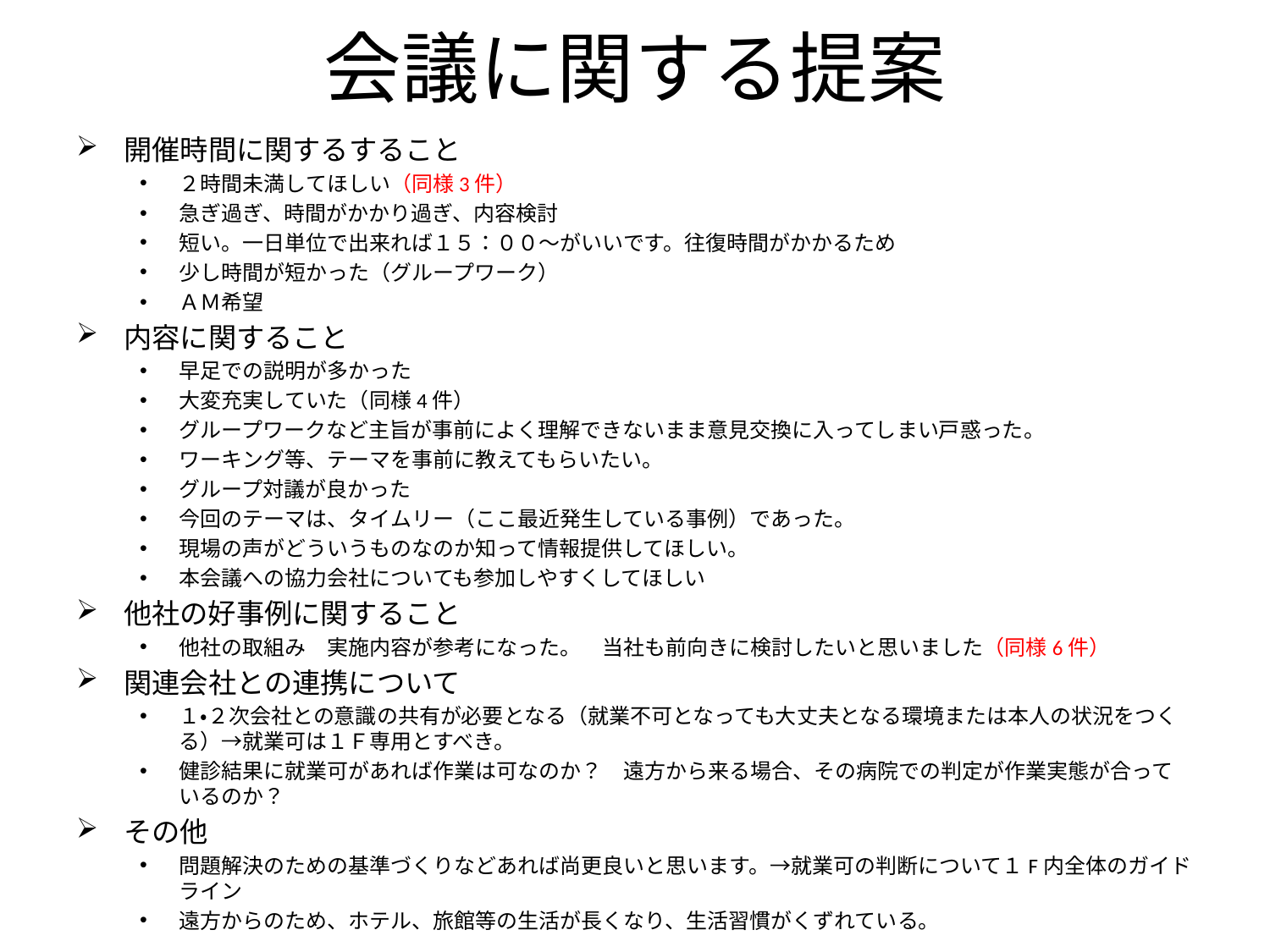

# 会議に関する提案
開催時間に関するすること
２時間未満してほしい（同様3件）
急ぎ過ぎ、時間がかかり過ぎ、内容検討
短い。一日単位で出来れば１５：００～がいいです。往復時間がかかるため
少し時間が短かった（グループワーク）
ＡＭ希望
内容に関すること
早足での説明が多かった
大変充実していた（同様4件）
グループワークなど主旨が事前によく理解できないまま意見交換に入ってしまい戸惑った。
ワーキング等、テーマを事前に教えてもらいたい。
グループ対議が良かった
今回のテーマは、タイムリー（ここ最近発生している事例）であった。
現場の声がどういうものなのか知って情報提供してほしい。
本会議への協力会社についても参加しやすくしてほしい
他社の好事例に関すること
他社の取組み　実施内容が参考になった。　当社も前向きに検討したいと思いました（同様6件）
関連会社との連携について
１・２次会社との意識の共有が必要となる（就業不可となっても大丈夫となる環境または本人の状況をつくる）→就業可は１Ｆ専用とすべき。
健診結果に就業可があれば作業は可なのか？　遠方から来る場合、その病院での判定が作業実態が合っているのか？
その他
問題解決のための基準づくりなどあれば尚更良いと思います。→就業可の判断について１F内全体のガイドライン
遠方からのため、ホテル、旅館等の生活が長くなり、生活習慣がくずれている。